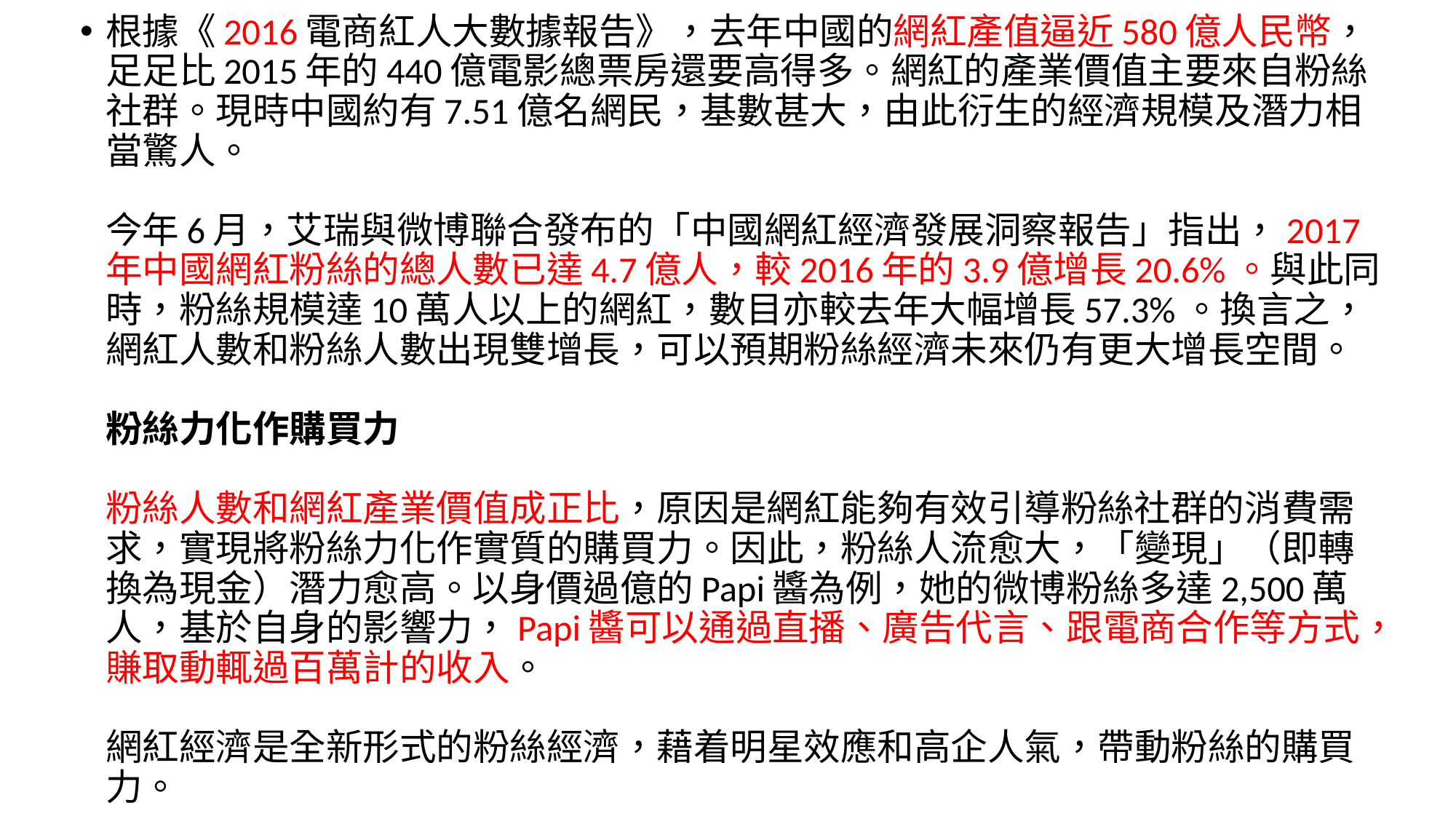

根據《2016電商紅人大數據報告》，去年中國的網紅產值逼近580億人民幣，足足比2015年的440億電影總票房還要高得多。網紅的產業價值主要來自粉絲社群。現時中國約有7.51億名網民，基數甚大，由此衍生的經濟規模及潛力相當驚人。
今年6月，艾瑞與微博聯合發布的「中國網紅經濟發展洞察報告」指出，2017年中國網紅粉絲的總人數已達4.7億人，較2016年的3.9億增長20.6%。與此同時，粉絲規模達10萬人以上的網紅，數目亦較去年大幅增長57.3%。換言之，網紅人數和粉絲人數出現雙增長，可以預期粉絲經濟未來仍有更大增長空間。
粉絲力化作購買力
粉絲人數和網紅產業價值成正比，原因是網紅能夠有效引導粉絲社群的消費需求，實現將粉絲力化作實質的購買力。因此，粉絲人流愈大，「變現」（即轉換為現金）潛力愈高。以身價過億的Papi醬為例，她的微博粉絲多達2,500萬人，基於自身的影響力，Papi醬可以通過直播、廣告代言、跟電商合作等方式，賺取動輒過百萬計的收入。
網紅經濟是全新形式的粉絲經濟，藉着明星效應和高企人氣，帶動粉絲的購買力。